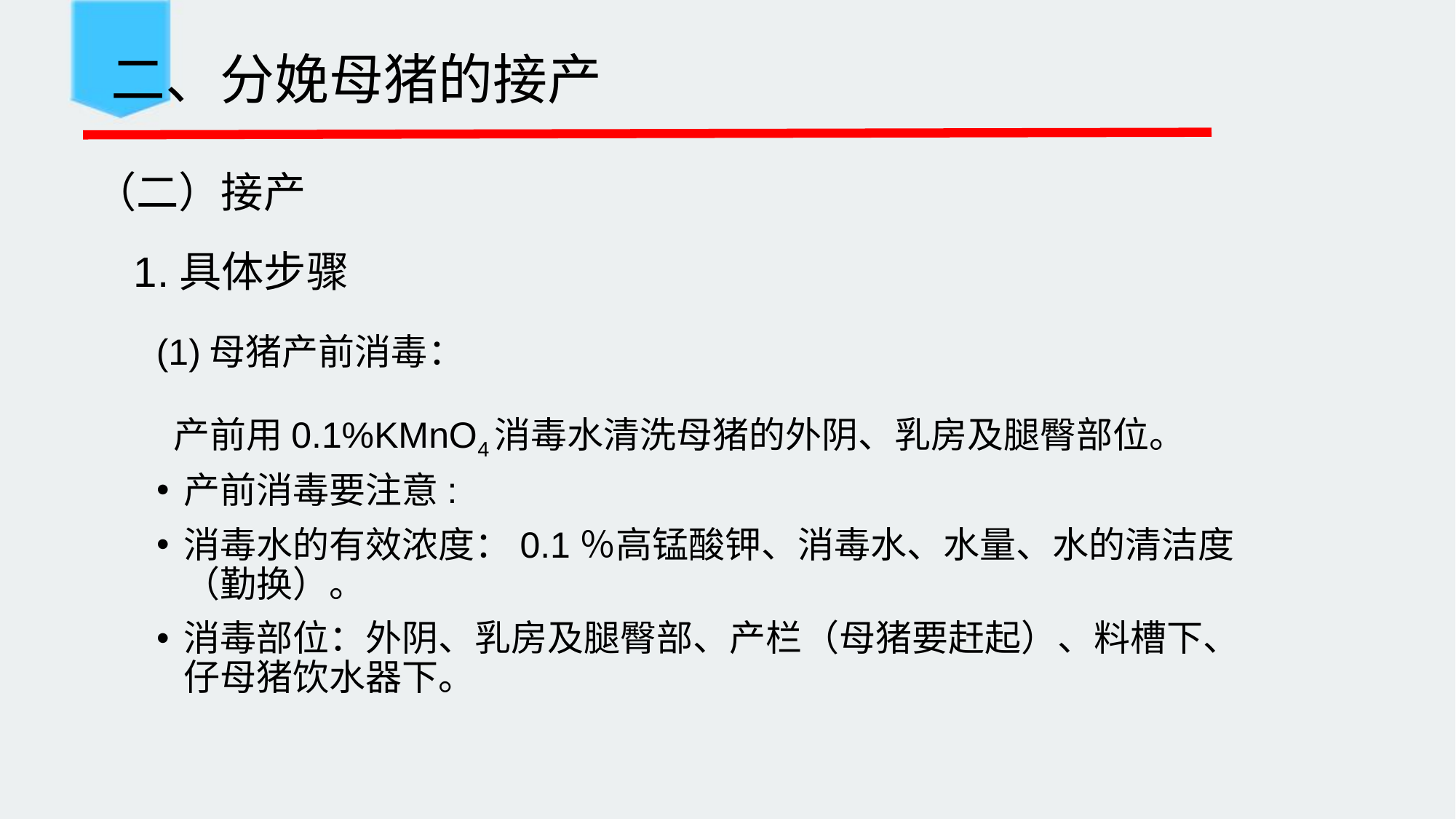

二、分娩母猪的接产
（二）接产
1.具体步骤
# (1)母猪产前消毒：
 产前用0.1%KMnO4消毒水清洗母猪的外阴、乳房及腿臀部位。
产前消毒要注意:
消毒水的有效浓度：0.1％高锰酸钾、消毒水、水量、水的清洁度（勤换）。
消毒部位：外阴、乳房及腿臀部、产栏（母猪要赶起）、料槽下、仔母猪饮水器下。